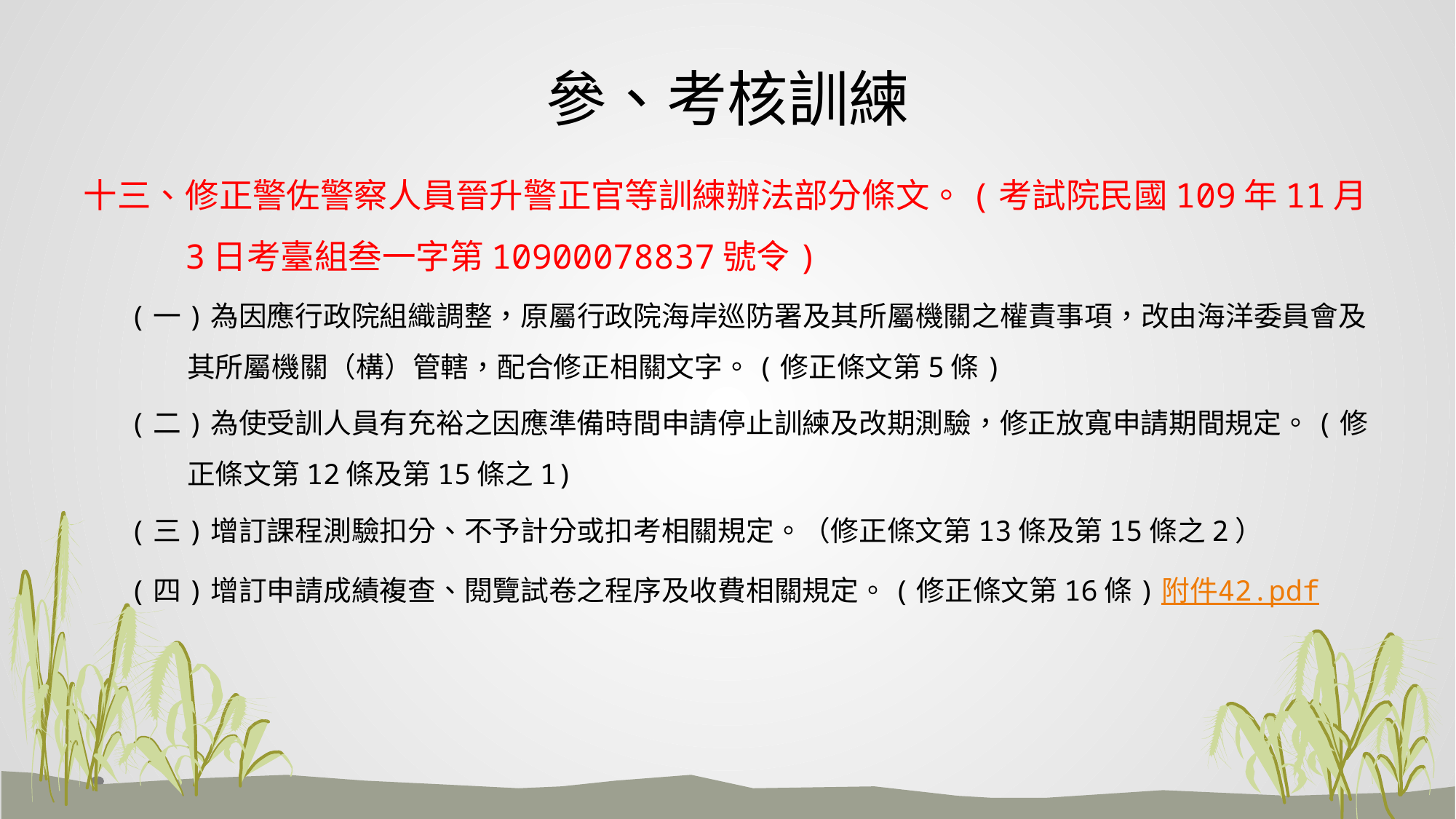

# 參、考核訓練
十三、修正警佐警察人員晉升警正官等訓練辦法部分條文。(考試院民國109年11月3日考臺組叁一字第10900078837號令)
(一)為因應行政院組織調整，原屬行政院海岸巡防署及其所屬機關之權責事項，改由海洋委員會及其所屬機關（構）管轄，配合修正相關文字。(修正條文第5條)
(二)為使受訓人員有充裕之因應準備時間申請停止訓練及改期測驗，修正放寬申請期間規定。(修正條文第12條及第15條之1)
(三)增訂課程測驗扣分、不予計分或扣考相關規定。（修正條文第13條及第15條之2）
(四)增訂申請成績複查、閱覽試卷之程序及收費相關規定。(修正條文第16條)附件42.pdf